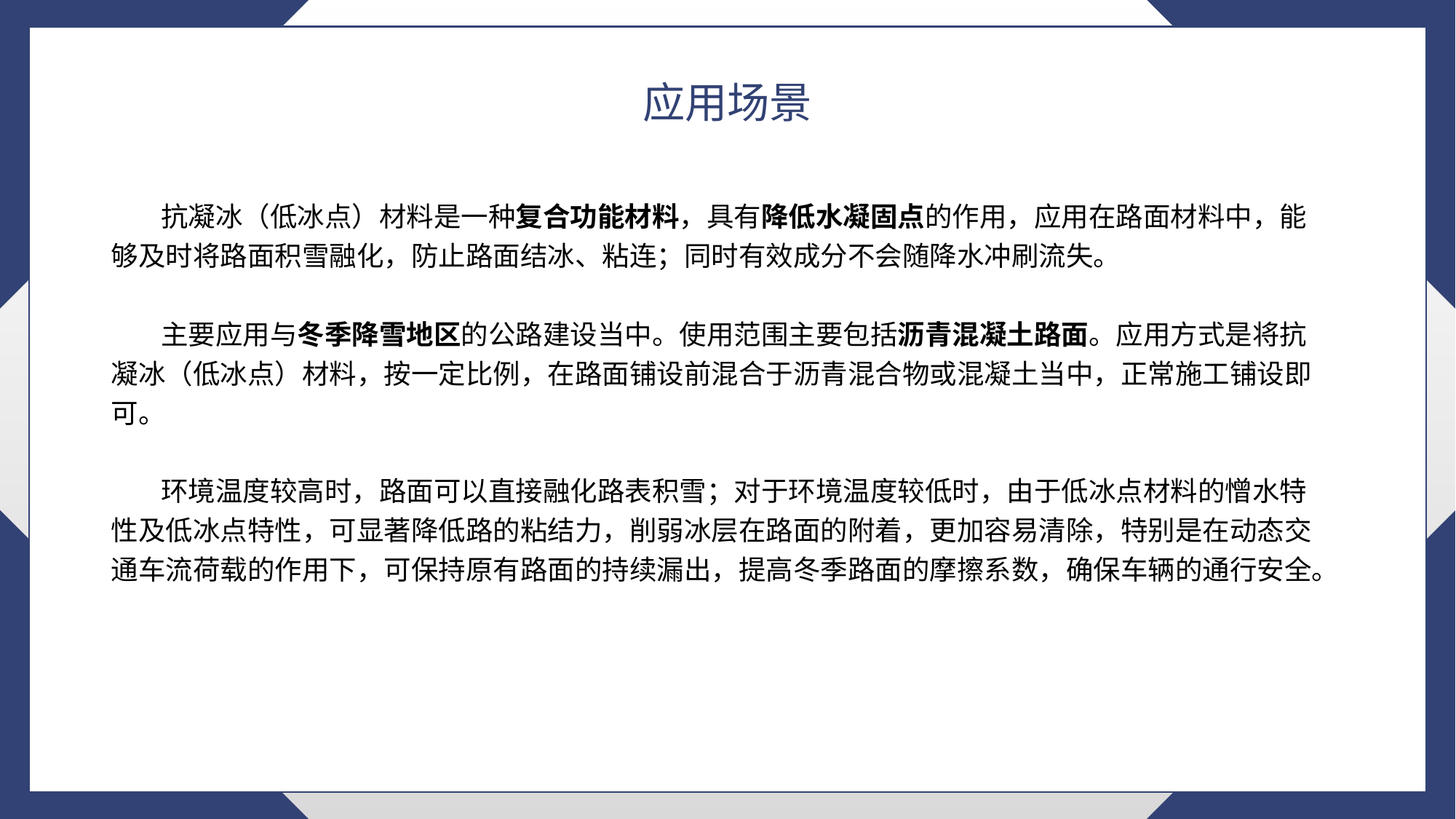

应用场景
       抗凝冰（低冰点）材料是一种复合功能材料，具有降低水凝固点的作用，应用在路面材料中，能够及时将路面积雪融化，防止路面结冰、粘连；同时有效成分不会随降水冲刷流失。

       主要应用与冬季降雪地区的公路建设当中。使用范围主要包括沥青混凝土路面。应用方式是将抗凝冰（低冰点）材料，按一定比例，在路面铺设前混合于沥青混合物或混凝土当中，正常施工铺设即可。

       环境温度较高时，路面可以直接融化路表积雪；对于环境温度较低时，由于低冰点材料的憎水特性及低冰点特性，可显著降低路的粘结力，削弱冰层在路面的附着，更加容易清除，特别是在动态交通车流荷载的作用下，可保持原有路面的持续漏出，提高冬季路面的摩擦系数，确保车辆的通行安全。